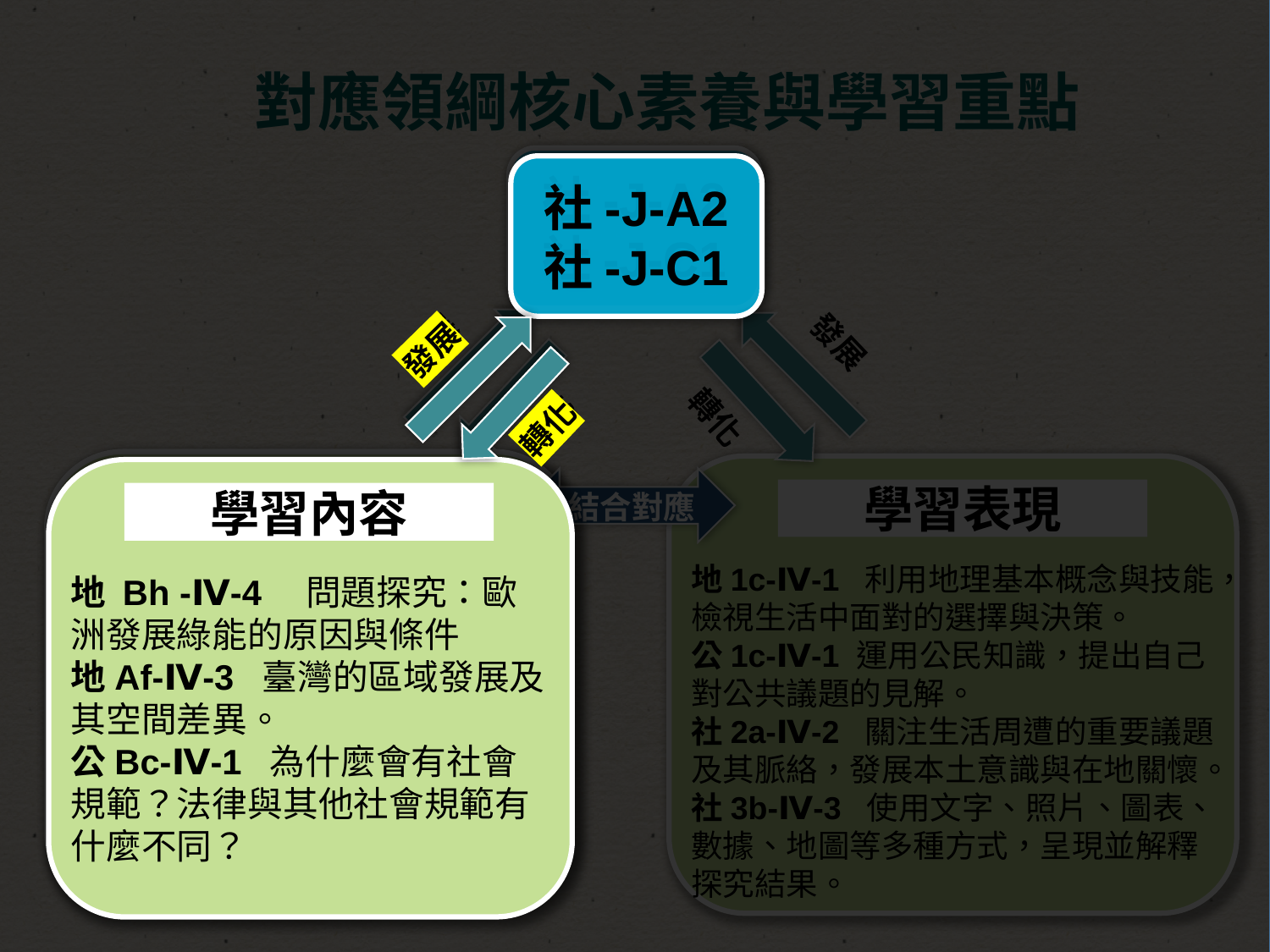

49

對應領綱核心素養與學習重點
社-J-A2
社-J-C1
社-J-A2
社-J-C1

發展
發展
發展

轉化

地 Bh -Ⅳ-4　問題探究：歐洲發展綠能的原因與條件
地Af-Ⅳ-3  臺灣的區域發展及其空間差異。
公Bc-Ⅳ-1  為什麼會有社會規範？法律與其他社會規範有什麼不同？

學習內容
轉化
轉化

地 Bh -Ⅳ-4　問題探究：歐洲發展綠能的原因與條件地Ab-Ⅳ-4 問題探究：土地利用或地形災害與環境倫理。
地Af-Ⅳ-3  臺灣的區域發展及其空間差異。
公Bc-Ⅳ-1  為什麼會有社會規範？法律與其他社會規範有什麼不同？

地1c-Ⅳ-1  利用地理基本概念與技能，檢視生活中面對的選擇與決策。
公1c-Ⅳ-1 運用公民知識，提出自己對公共議題的見解。
社2a-Ⅳ-2  關注生活周遭的重要議題及其脈絡，發展本土意識與在地關懷。
社3b-Ⅳ-3  使用文字、照片、圖表、數據、地圖等多種方式，呈現並解釋探究結果。

結合對應
學習內容
學習表現